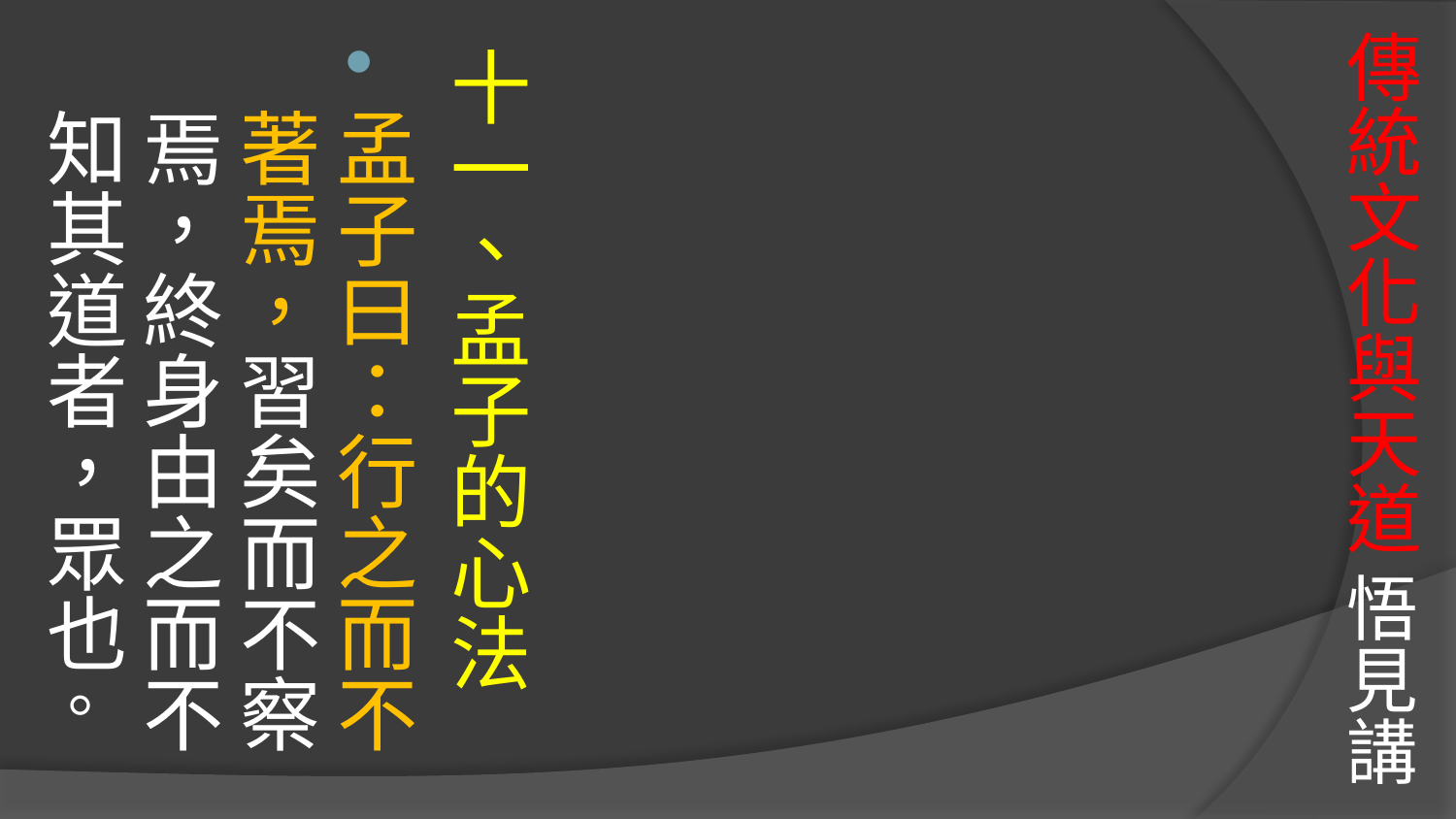

# 傳統文化與天道 悟見講
十一、孟子的心法
孟子曰：行之而不著焉，習矣而不察焉，終身由之而不知其道者，眾也。